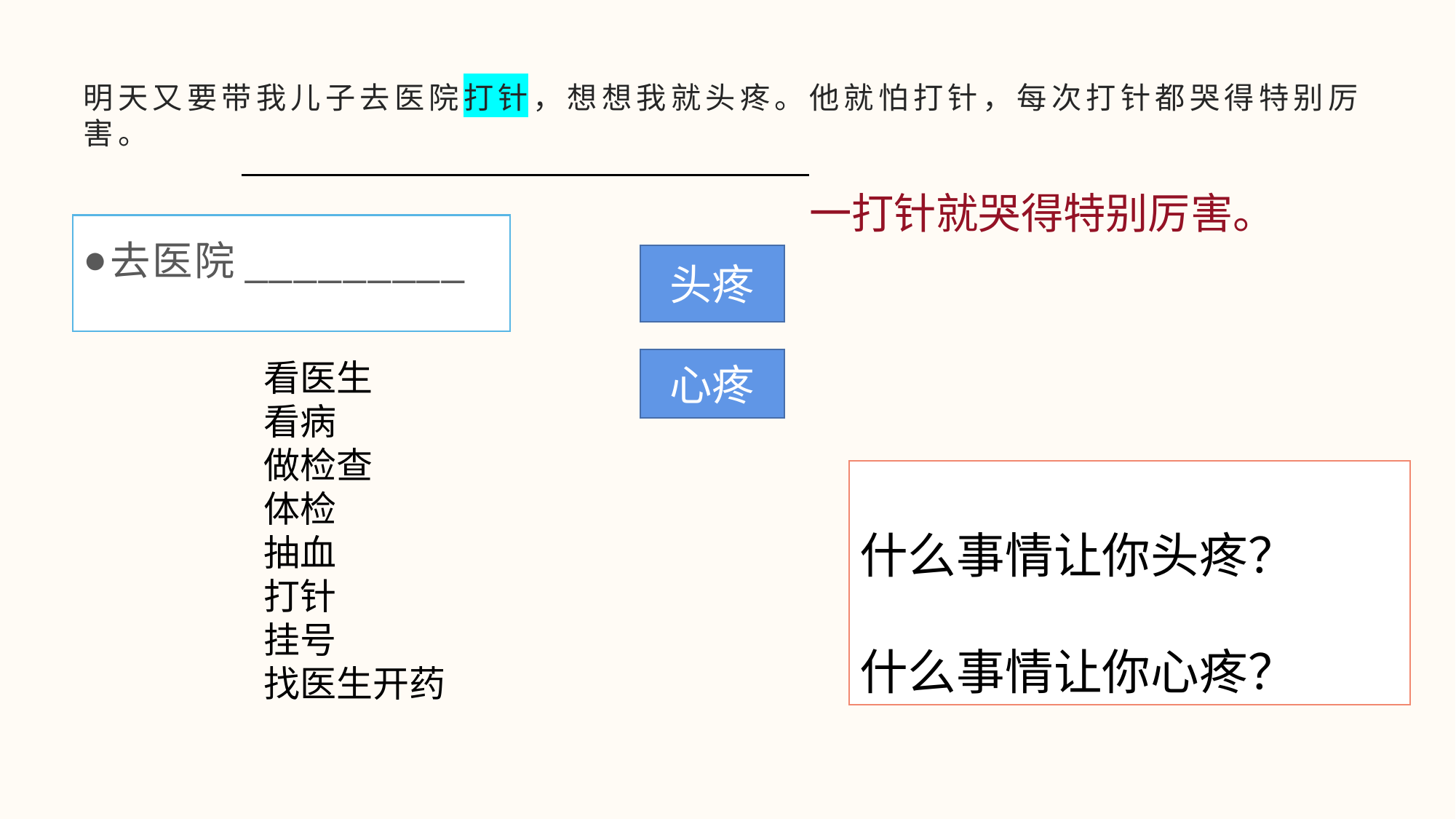

# 明天又要带我儿子去医院打针，想想我就头疼。他就怕打针，每次打针都哭得特别厉害。
一打针就哭得特别厉害。
去医院_________

头疼
看医生
看病
做检查
体检
抽血
打针
挂号
找医生开药

心疼
什么事情让你头疼？
什么事情让你心疼？